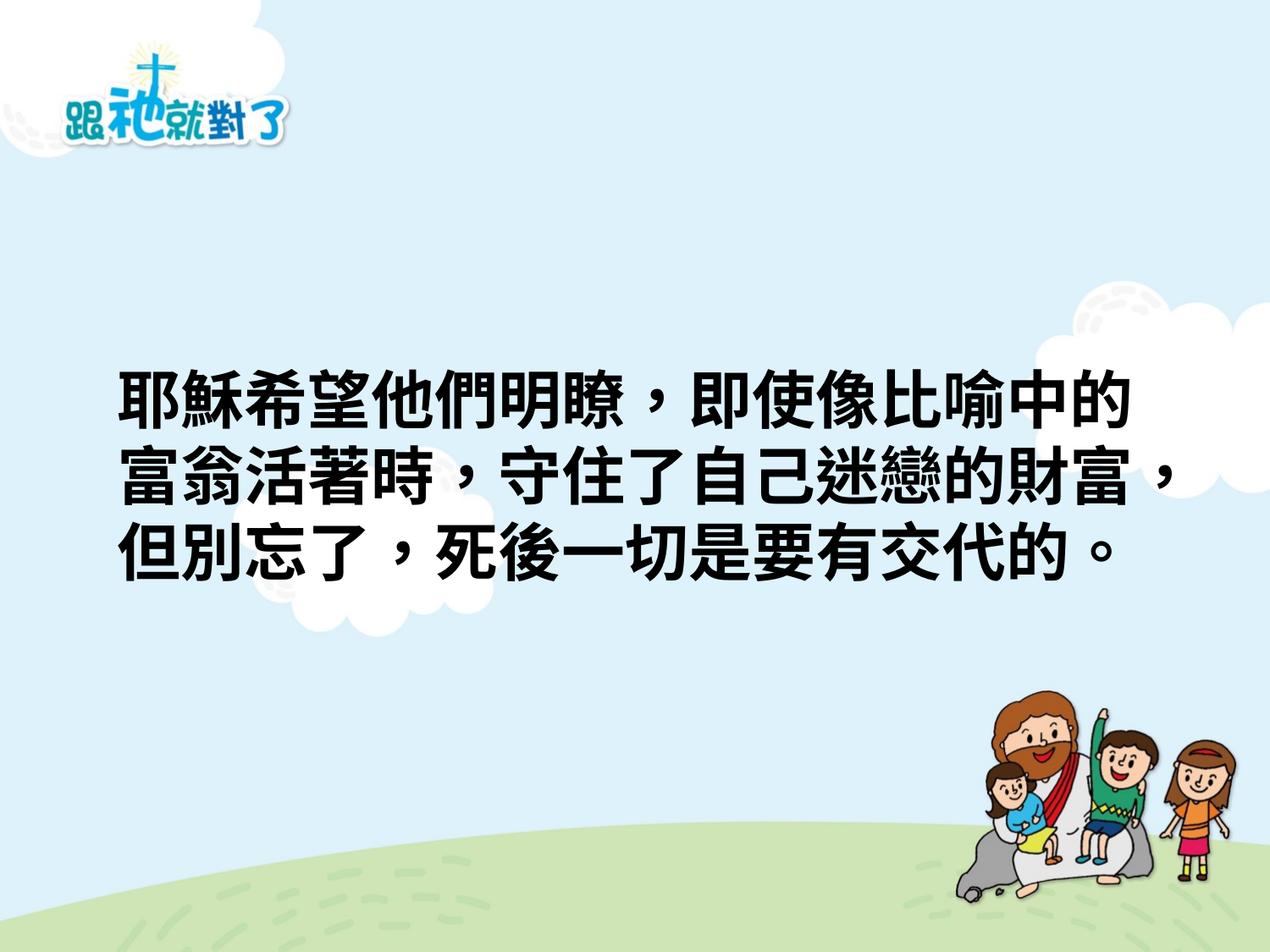

耶穌希望他們明瞭，即使像比喻中的富翁活著時，守住了自己迷戀的財富，但別忘了，死後一切是要有交代的。